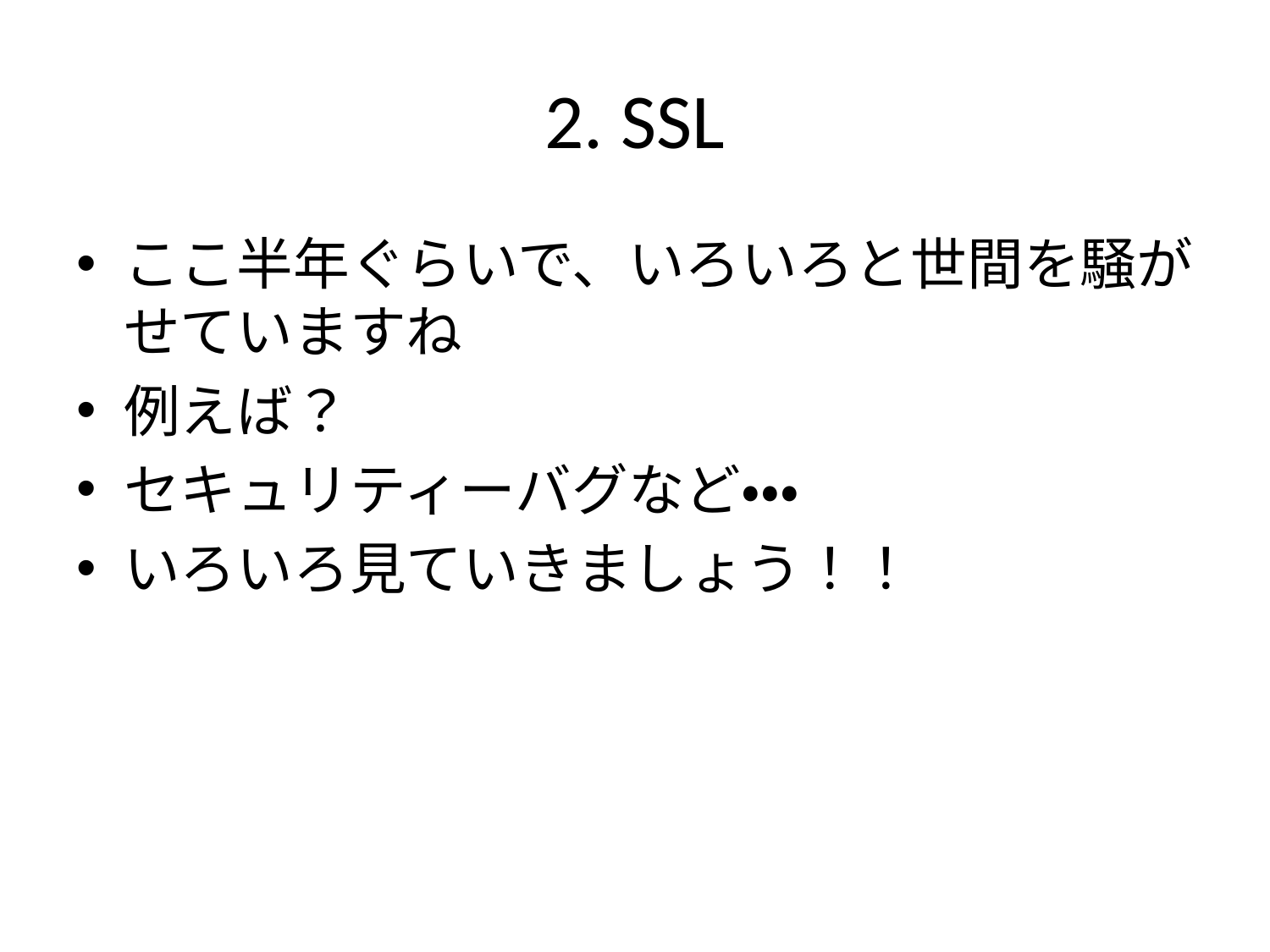

# 2. SSL
ここ半年ぐらいで、いろいろと世間を騒がせていますね
例えば？
セキュリティーバグなど・・・
いろいろ見ていきましょう！！